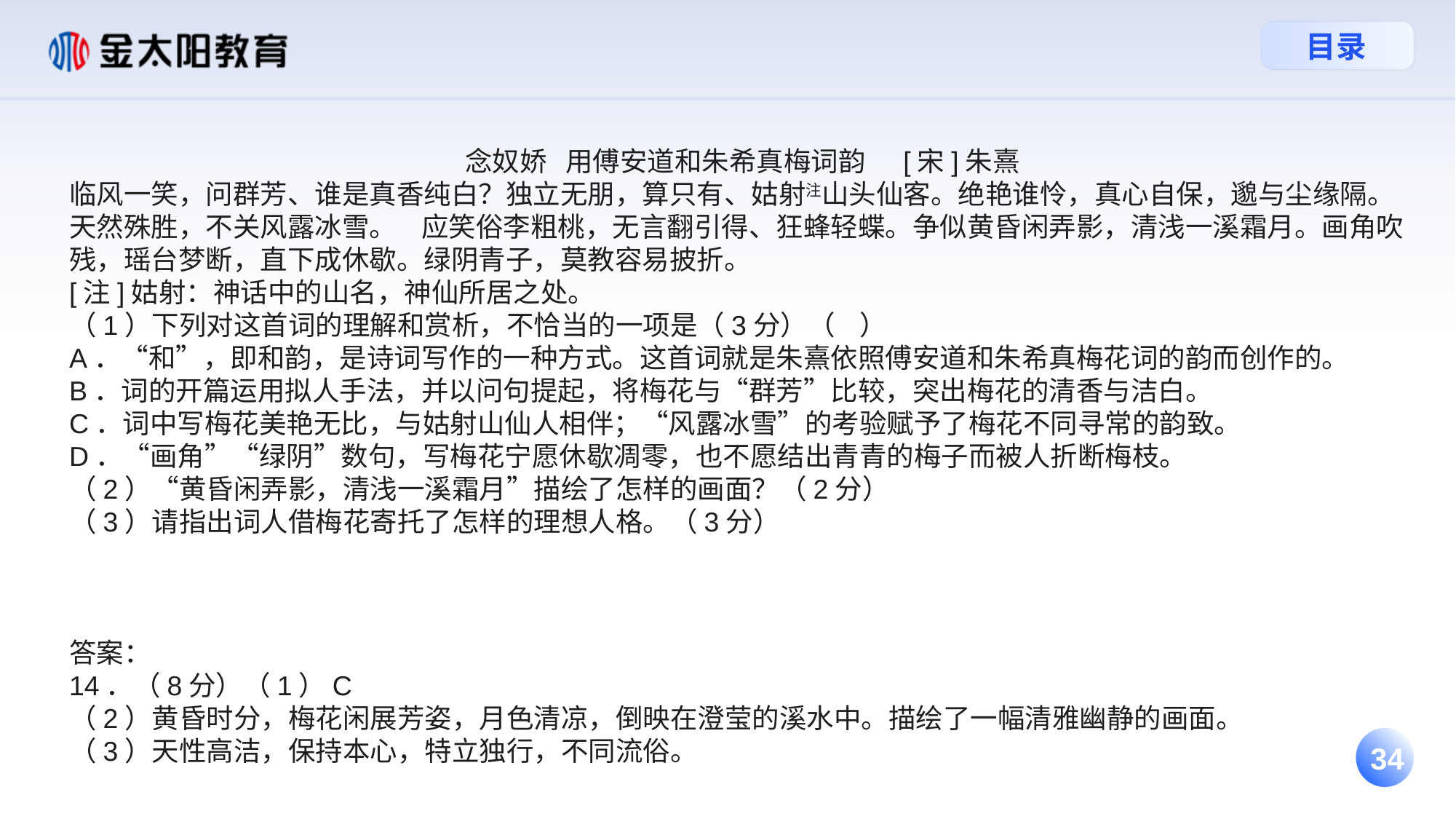

念奴娇   用傅安道和朱希真梅词韵     [宋]朱熹
临风一笑，问群芳、谁是真香纯白？独立无朋，算只有、姑射注山头仙客。绝艳谁怜，真心自保，邈与尘缘隔。天然殊胜，不关风露冰雪。    应笑俗李粗桃，无言翻引得、狂蜂轻蝶。争似黄昏闲弄影，清浅一溪霜月。画角吹残，瑶台梦断，直下成休歇。绿阴青子，莫教容易披折。
[注]姑射：神话中的山名，神仙所居之处。
（1）下列对这首词的理解和赏析，不恰当的一项是（3分）（    ）
A．“和”，即和韵，是诗词写作的一种方式。这首词就是朱熹依照傅安道和朱希真梅花词的韵而创作的。
B．词的开篇运用拟人手法，并以问句提起，将梅花与“群芳”比较，突出梅花的清香与洁白。
C．词中写梅花美艳无比，与姑射山仙人相伴；“风露冰雪”的考验赋予了梅花不同寻常的韵致。
D．“画角”“绿阴”数句，写梅花宁愿休歇凋零，也不愿结出青青的梅子而被人折断梅枝。
（2）“黄昏闲弄影，清浅一溪霜月”描绘了怎样的画面？（2分）
（3）请指出词人借梅花寄托了怎样的理想人格。（3分）

答案：
14．（8分）（1）C
（2）黄昏时分，梅花闲展芳姿，月色清凉，倒映在澄莹的溪水中。描绘了一幅清雅幽静的画面。
（3）天性高洁，保持本心，特立独行，不同流俗。